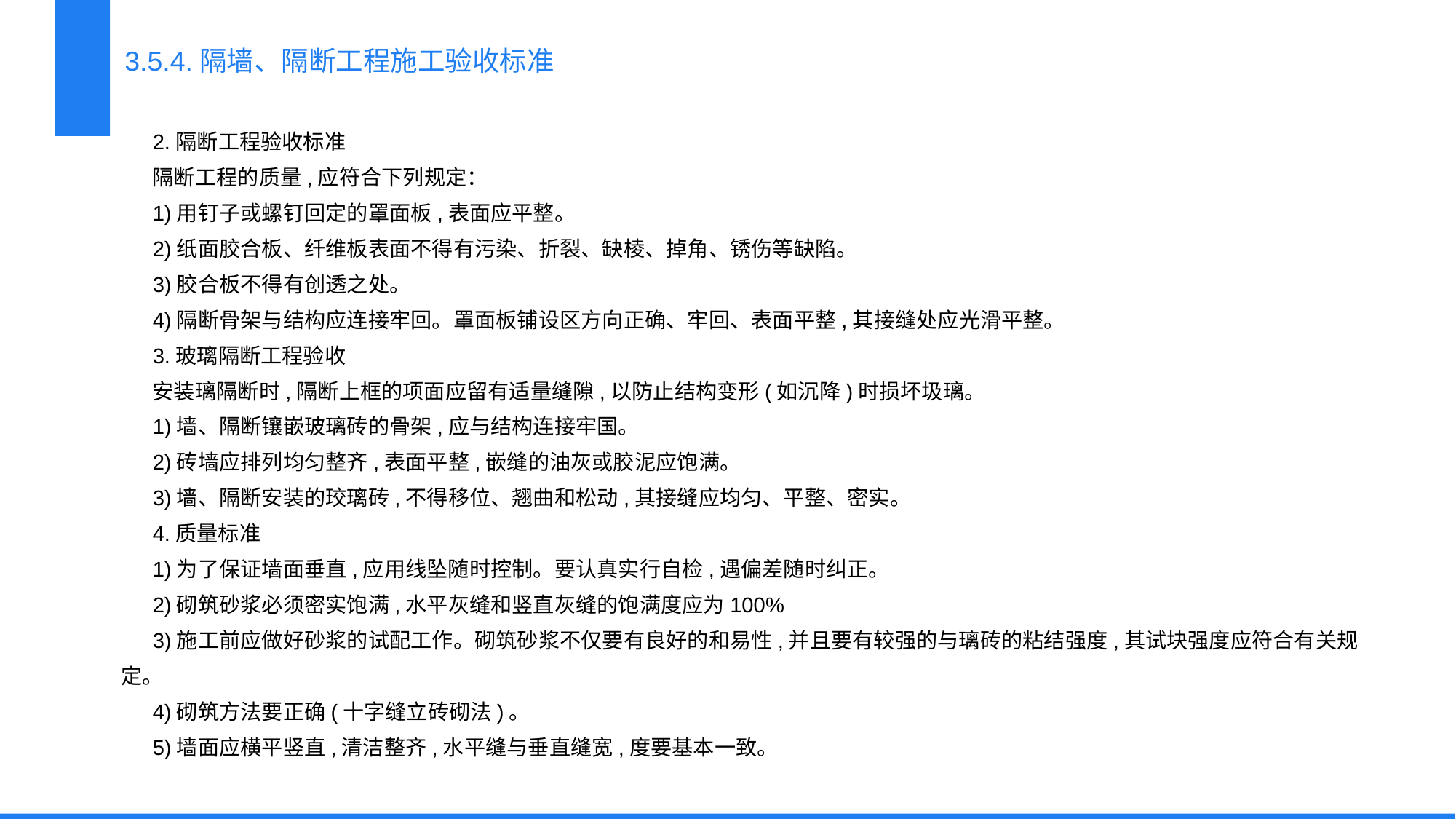

3.5.4.隔墙、隔断工程施工验收标准
2.隔断工程验收标准
隔断工程的质量,应符合下列规定：
1)用钉子或螺钉回定的罩面板,表面应平整。
2)纸面胶合板、纤维板表面不得有污染、折裂、缺棱、掉角、锈伤等缺陷。
3)胶合板不得有创透之处。
4)隔断骨架与结构应连接牢回。罩面板铺设区方向正确、牢回、表面平整,其接缝处应光滑平整。
3.玻璃隔断工程验收
安装璃隔断时,隔断上框的项面应留有适量缝隙,以防止结构变形(如沉降)时损坏圾璃。
1)墙、隔断镶嵌玻璃砖的骨架,应与结构连接牢国。
2)砖墙应排列均匀整齐,表面平整,嵌缝的油灰或胶泥应饱满。
3)墙、隔断安装的珓璃砖,不得移位、翘曲和松动,其接缝应均匀、平整、密实。
4.质量标准
1)为了保证墙面垂直,应用线坠随时控制。要认真实行自检,遇偏差随时纠正。
2)砌筑砂浆必须密实饱满,水平灰缝和竖直灰缝的饱满度应为100%
3)施工前应做好砂浆的试配工作。砌筑砂浆不仅要有良好的和易性,并且要有较强的与璃砖的粘结强度,其试块强度应符合有关规定。
4)砌筑方法要正确(十字缝立砖砌法)。
5)墙面应横平竖直,清洁整齐,水平缝与垂直缝宽,度要基本一致。